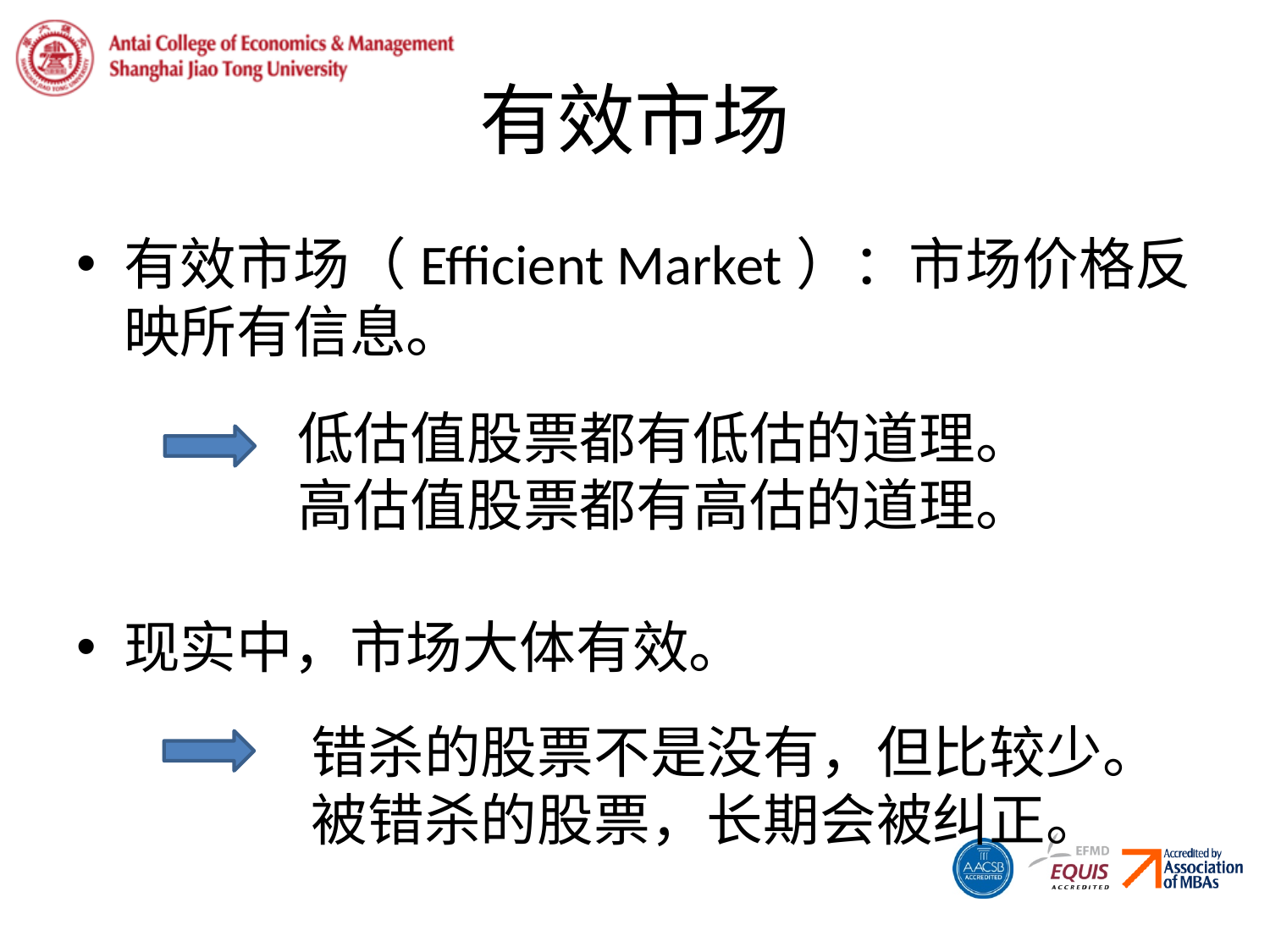

# 有效市场
有效市场（Efficient Market）：市场价格反映所有信息。

现实中，市场大体有效。

低估值股票都有低估的道理。
高估值股票都有高估的道理。

错杀的股票不是没有，但比较少。
被错杀的股票，长期会被纠正。